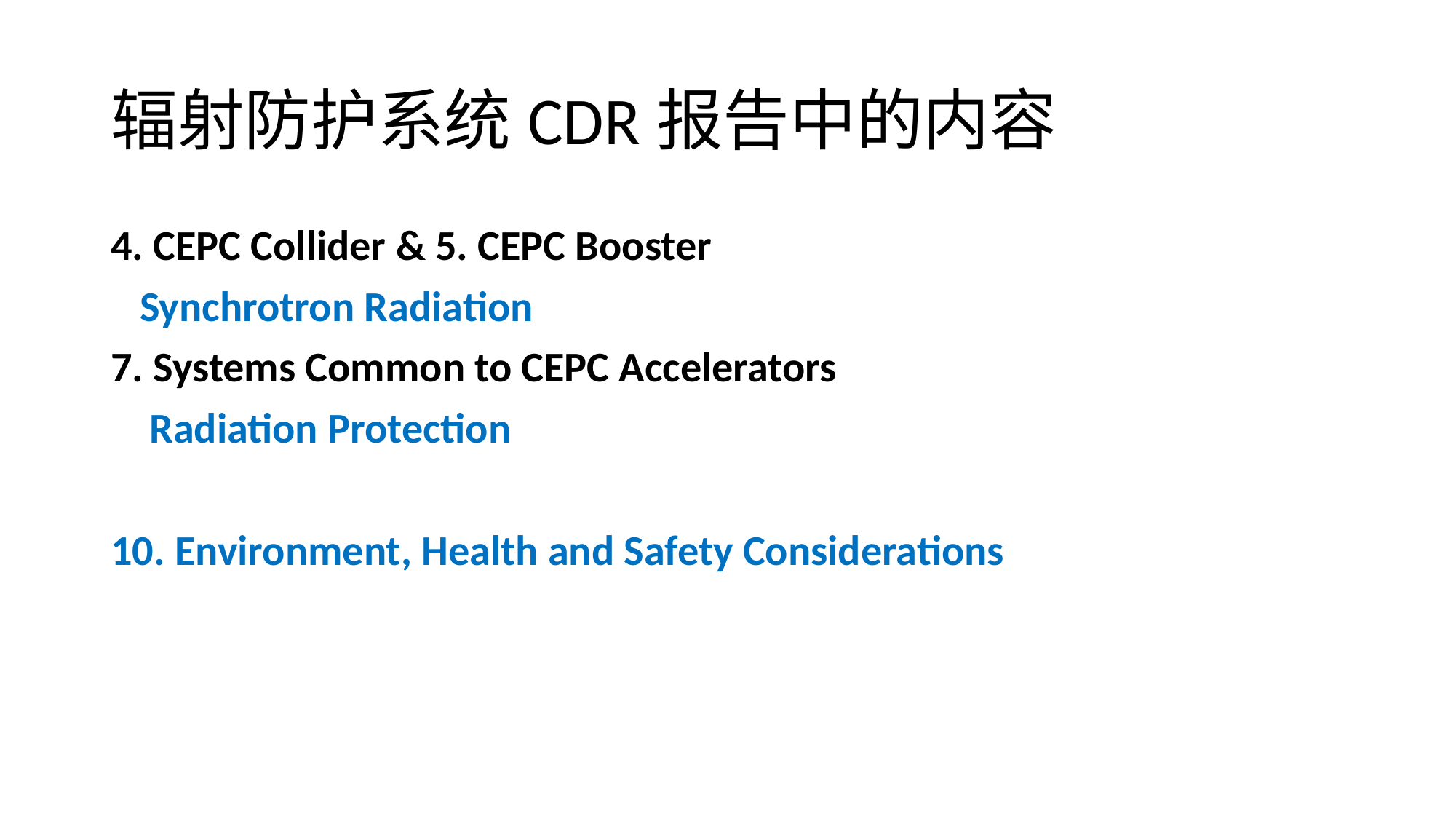

# 辐射防护系统CDR报告中的内容
4. CEPC Collider & 5. CEPC Booster
   Synchrotron Radiation
7. Systems Common to CEPC Accelerators
    Radiation Protection

10. Environment, Health and Safety Considerations